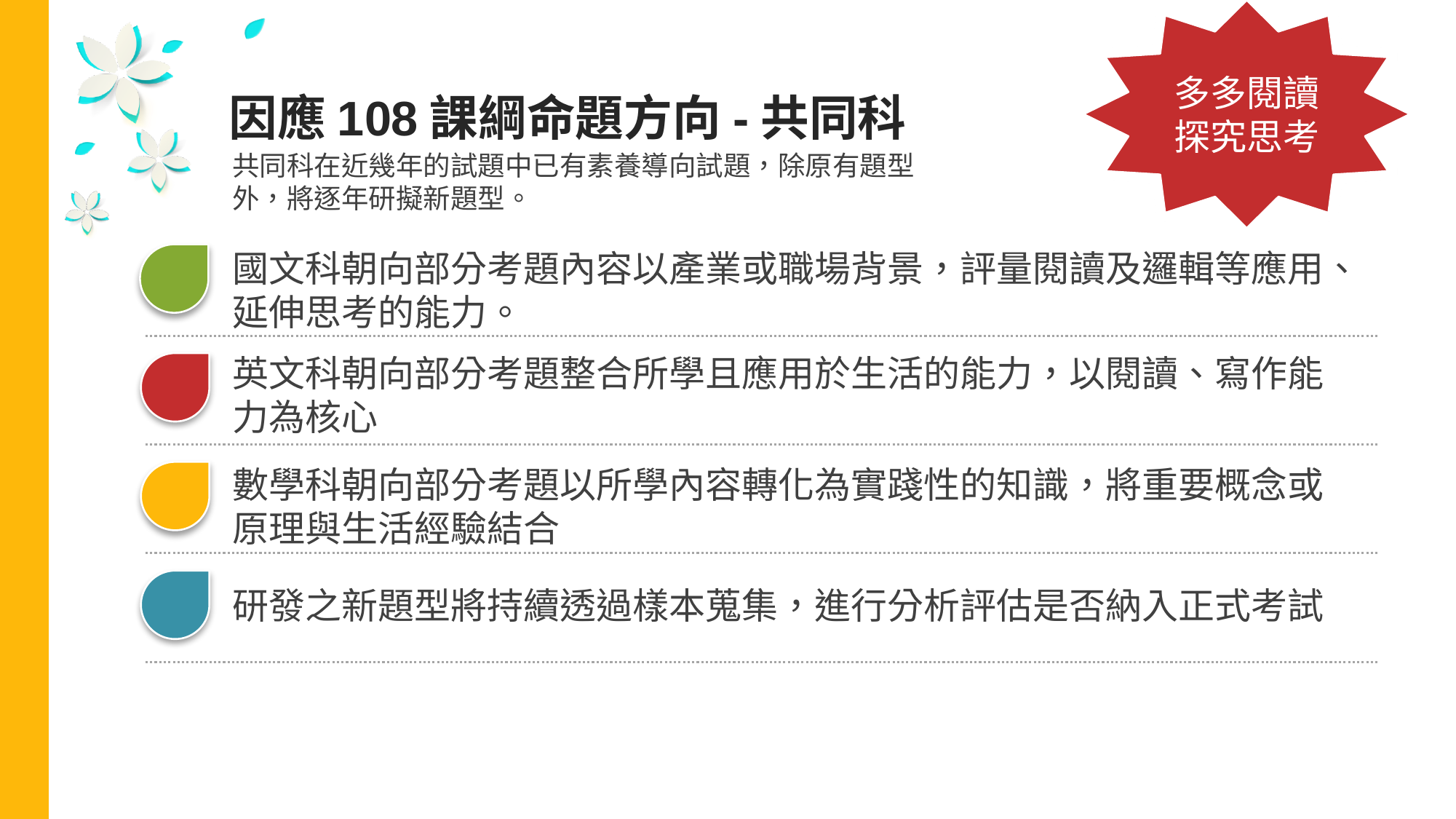

多多閱讀
探究思考
因應108課綱命題方向-共同科
共同科在近幾年的試題中已有素養導向試題，除原有題型外，將逐年研擬新題型。
國文科朝向部分考題內容以產業或職場背景，評量閱讀及邏輯等應用、延伸思考的能力。

英文科朝向部分考題整合所學且應用於生活的能力，以閱讀、寫作能力為核心

數學科朝向部分考題以所學內容轉化為實踐性的知識，將重要概念或原理與生活經驗結合

研發之新題型將持續透過樣本蒐集，進行分析評估是否納入正式考試